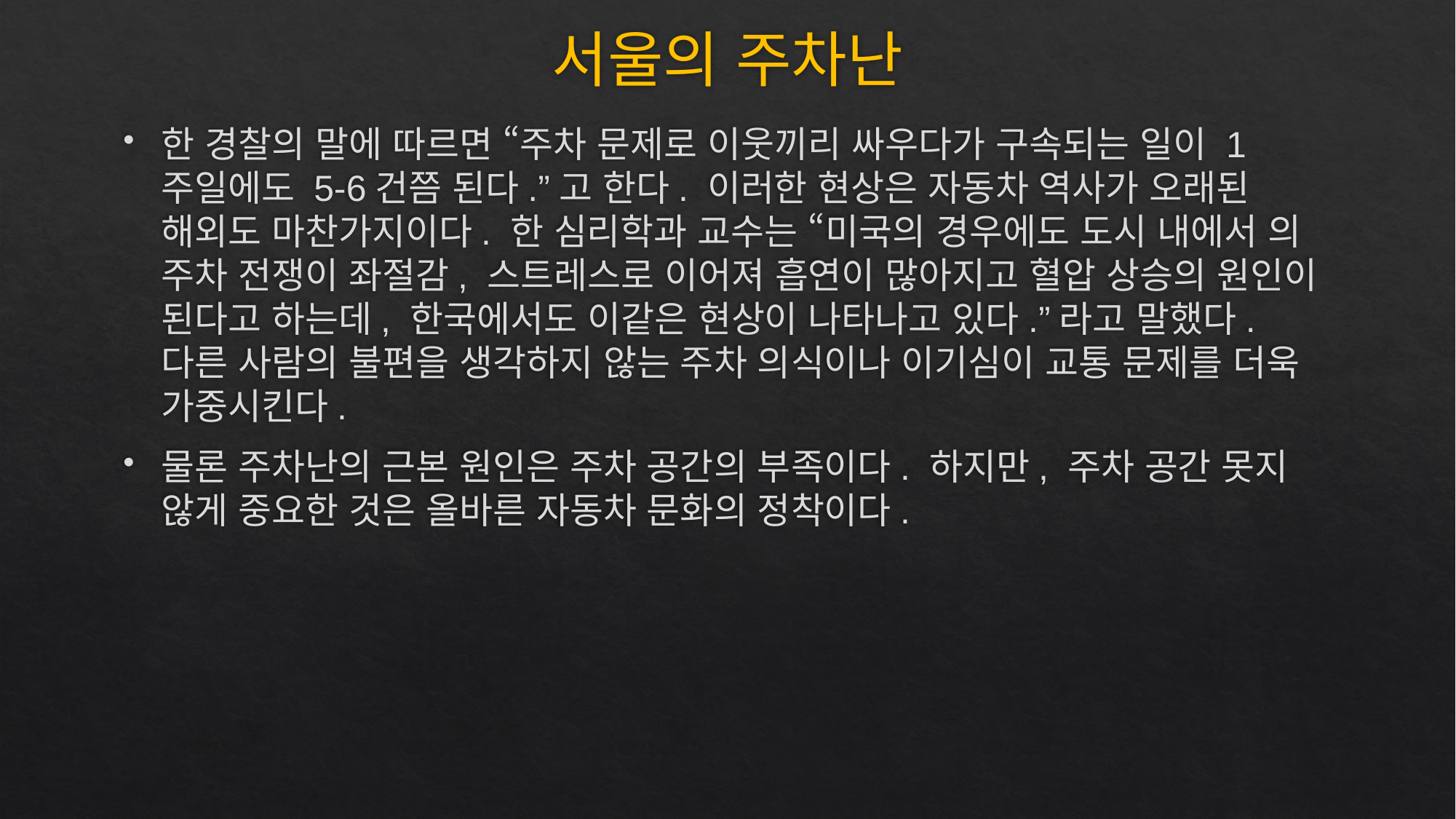

# 서울의 주차난
한 경찰의 말에 따르면 “주차 문제로 이웃끼리 싸우다가 구속되는 일이 1주일에도 5-6건쯤 된다.”고 한다. 이러한 현상은 자동차 역사가 오래된 해외도 마찬가지이다. 한 심리학과 교수는 “미국의 경우에도 도시 내에서 의 주차 전쟁이 좌절감, 스트레스로 이어져 흡연이 많아지고 혈압 상승의 원인이 된다고 하는데, 한국에서도 이같은 현상이 나타나고 있다.”라고 말했다. 다른 사람의 불편을 생각하지 않는 주차 의식이나 이기심이 교통 문제를 더욱 가중시킨다.
물론 주차난의 근본 원인은 주차 공간의 부족이다. 하지만, 주차 공간 못지 않게 중요한 것은 올바른 자동차 문화의 정착이다.